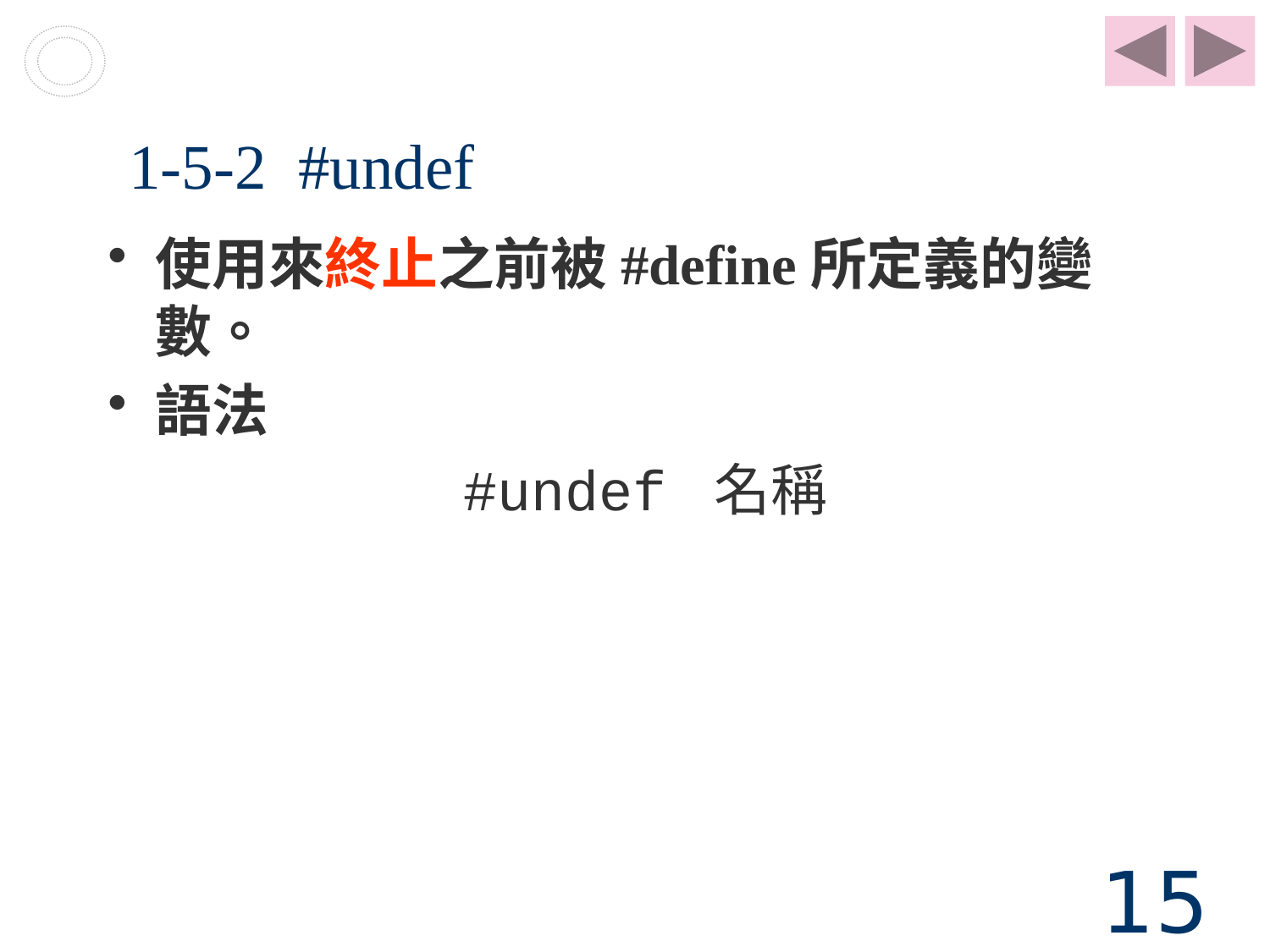

# 1-5-2  #undef
使用來終止之前被#define所定義的變數。
語法
#undef 名稱
15